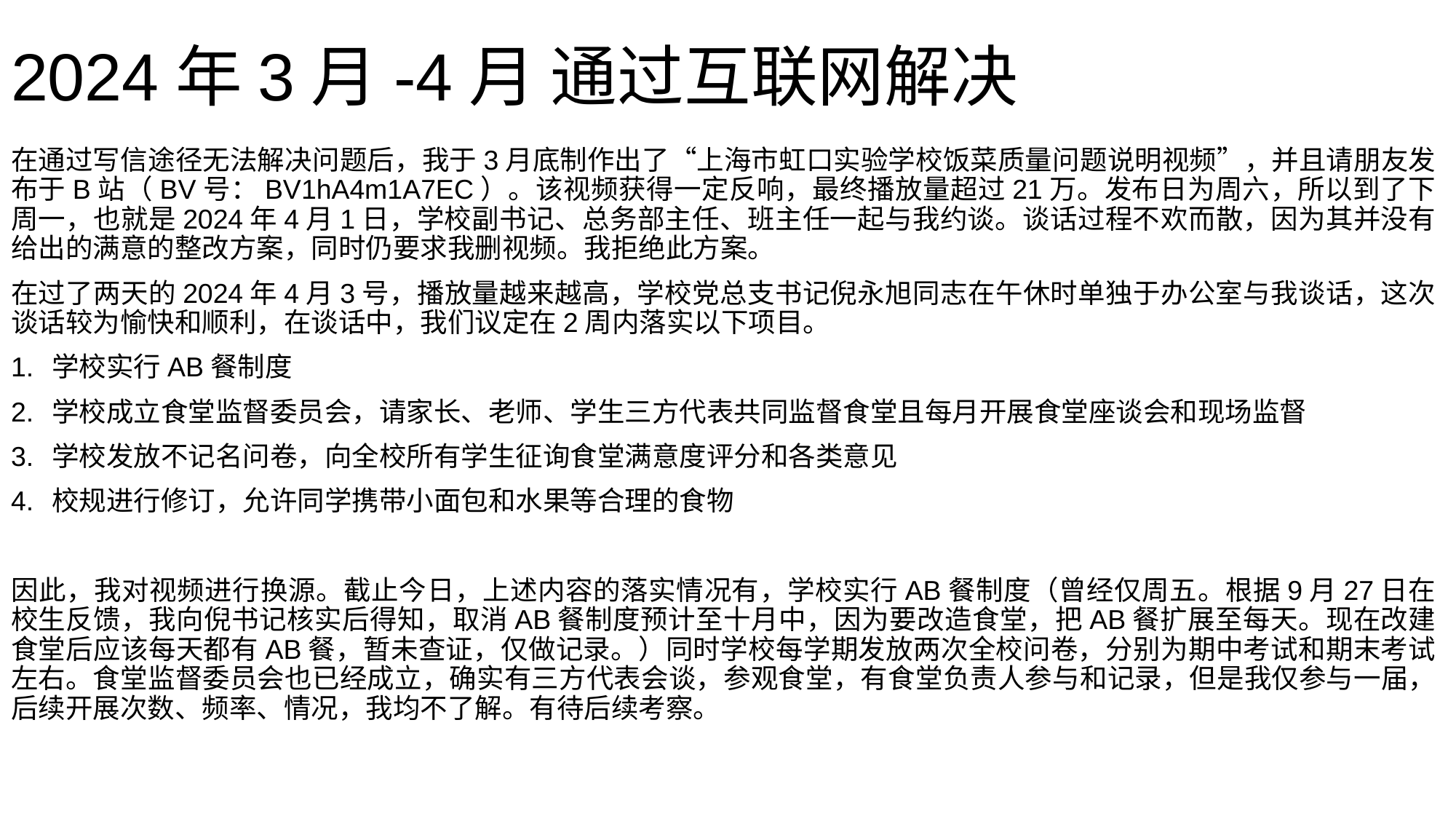

# 2024年3月-4月 通过互联网解决
在通过写信途径无法解决问题后，我于3月底制作出了“上海市虹口实验学校饭菜质量问题说明视频”，并且请朋友发布于B站（BV号：BV1hA4m1A7EC）。该视频获得一定反响，最终播放量超过21万。发布日为周六，所以到了下周一，也就是2024年4月1日，学校副书记、总务部主任、班主任一起与我约谈。谈话过程不欢而散，因为其并没有给出的满意的整改方案，同时仍要求我删视频。我拒绝此方案。
在过了两天的2024年4月3号，播放量越来越高，学校党总支书记倪永旭同志在午休时单独于办公室与我谈话，这次谈话较为愉快和顺利，在谈话中，我们议定在2周内落实以下项目。
学校实行AB餐制度
学校成立食堂监督委员会，请家长、老师、学生三方代表共同监督食堂且每月开展食堂座谈会和现场监督
学校发放不记名问卷，向全校所有学生征询食堂满意度评分和各类意见
校规进行修订，允许同学携带小面包和水果等合理的食物

因此，我对视频进行换源。截止今日，上述内容的落实情况有，学校实行AB餐制度（曾经仅周五。根据9月27日在校生反馈，我向倪书记核实后得知，取消AB餐制度预计至十月中，因为要改造食堂，把AB餐扩展至每天。现在改建食堂后应该每天都有AB餐，暂未查证，仅做记录。）同时学校每学期发放两次全校问卷，分别为期中考试和期末考试左右。食堂监督委员会也已经成立，确实有三方代表会谈，参观食堂，有食堂负责人参与和记录，但是我仅参与一届，后续开展次数、频率、情况，我均不了解。有待后续考察。